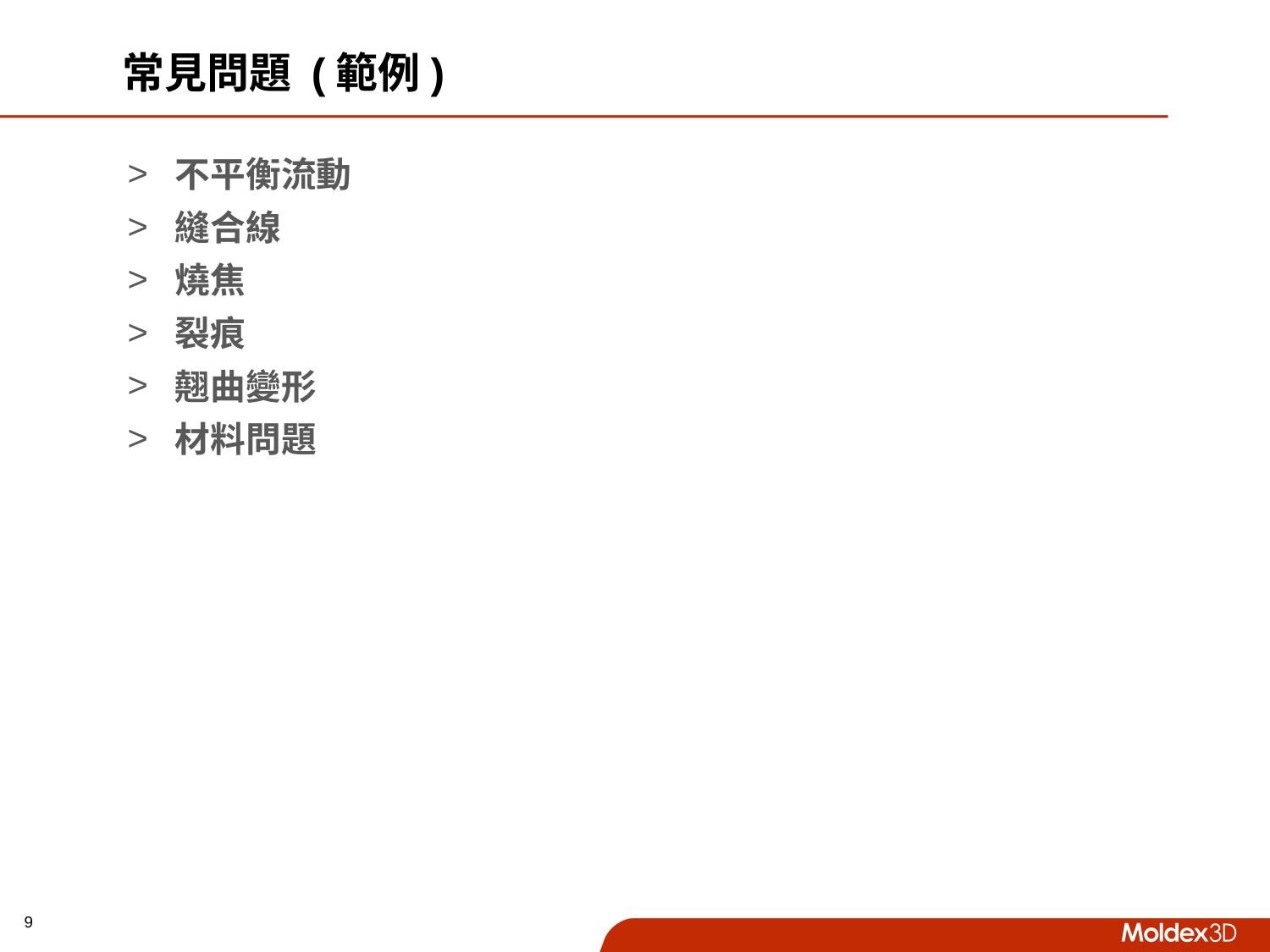

# 常見問題 (範例)
不平衡流動
縫合線
燒焦
裂痕
翹曲變形
材料問題